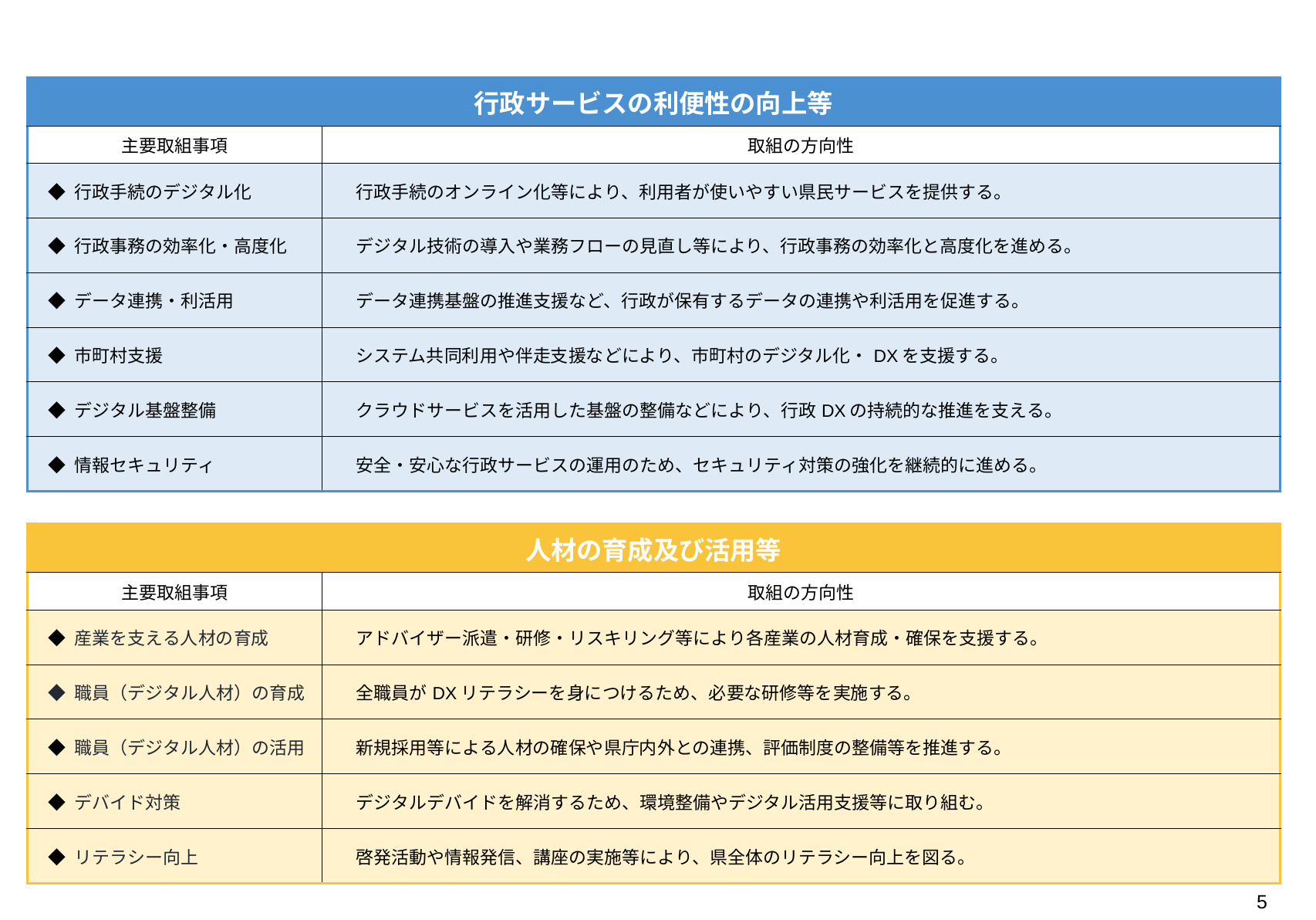

| 行政サービスの利便性の向上等 |  |
| --- | --- |
| 主要取組事項 | 取組の方向性 |
| ◆ 行政手続のデジタル化 | 行政手続のオンライン化等により、利用者が使いやすい県民サービスを提供する。 |
| ◆ 行政事務の効率化・高度化 | デジタル技術の導入や業務フローの見直し等により、行政事務の効率化と高度化を進める。 |
| ◆ データ連携・利活用 | データ連携基盤の推進支援など、行政が保有するデータの連携や利活用を促進する。 |
| ◆ 市町村支援 | システム共同利用や伴走支援などにより、市町村のデジタル化・DXを支援する。 |
| ◆ デジタル基盤整備 | クラウドサービスを活用した基盤の整備などにより、行政DXの持続的な推進を支える。 |
| ◆ 情報セキュリティ | 安全・安心な行政サービスの運用のため、セキュリティ対策の強化を継続的に進める。 |
| 人材の育成及び活用等 |  |
| --- | --- |
| 主要取組事項 | 取組の方向性 |
| ◆ 産業を支える人材の育成 | アドバイザー派遣・研修・リスキリング等により各産業の人材育成・確保を支援する。 |
| ◆ 職員（デジタル人材）の育成 | 全職員がDXリテラシーを身につけるため、必要な研修等を実施する。 |
| ◆ 職員（デジタル人材）の活用 | 新規採用等による人材の確保や県庁内外との連携、評価制度の整備等を推進する。 |
| ◆ デバイド対策 | デジタルデバイドを解消するため、環境整備やデジタル活用支援等に取り組む。 |
| ◆ リテラシー向上 | 啓発活動や情報発信、講座の実施等により、県全体のリテラシー向上を図る。 |